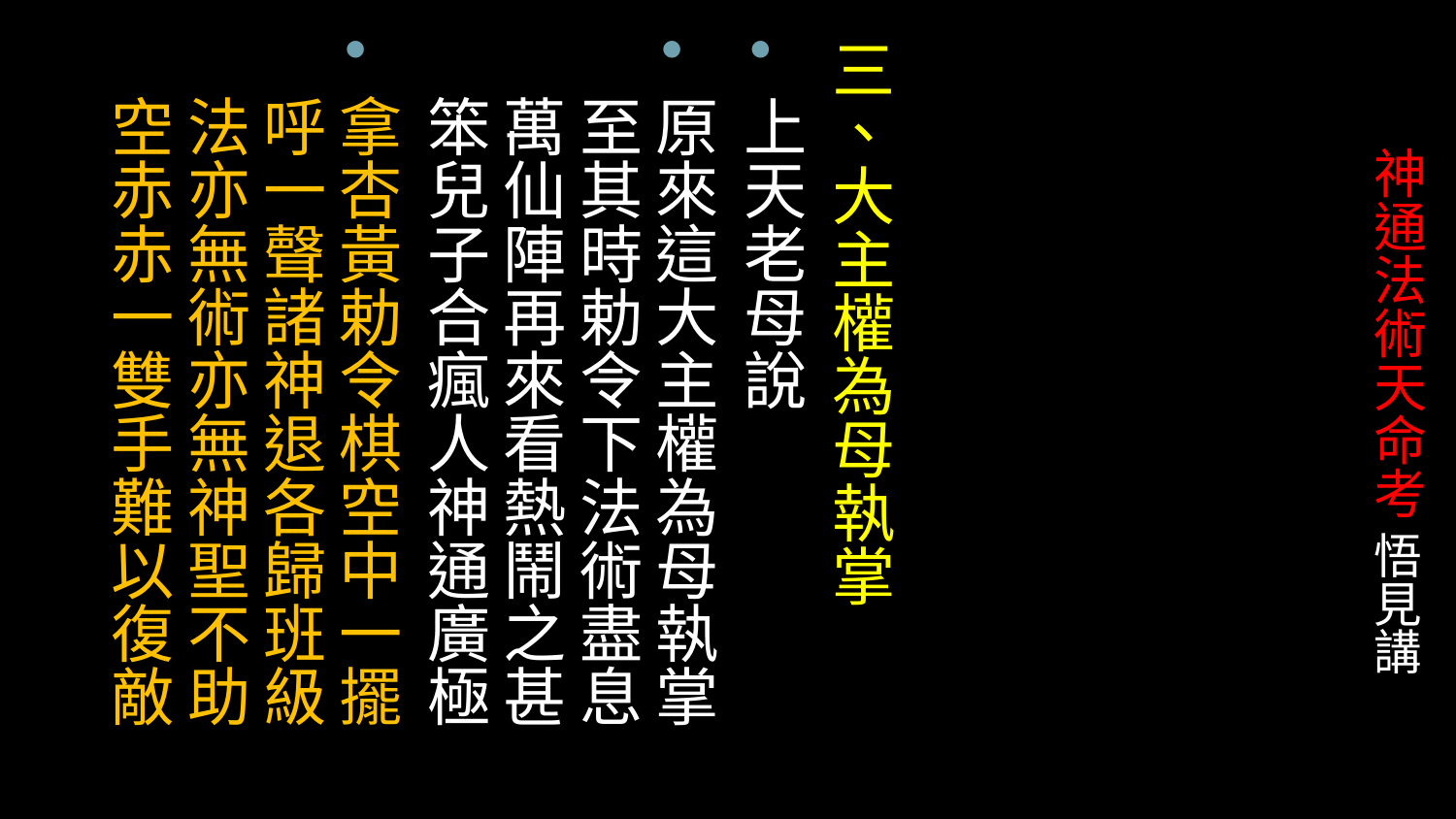

三、大主權為母執掌
上天老母說
原來這大主權為母執掌
至其時勅令下法術盡息
萬仙陣再來看熱鬧之甚
笨兒子合瘋人神通廣極
拿杏黃勅令棋空中一擺
呼一聲諸神退各歸班級
法亦無術亦無神聖不助
空赤赤一雙手難以復敵

# 神通法術天命考 悟見講